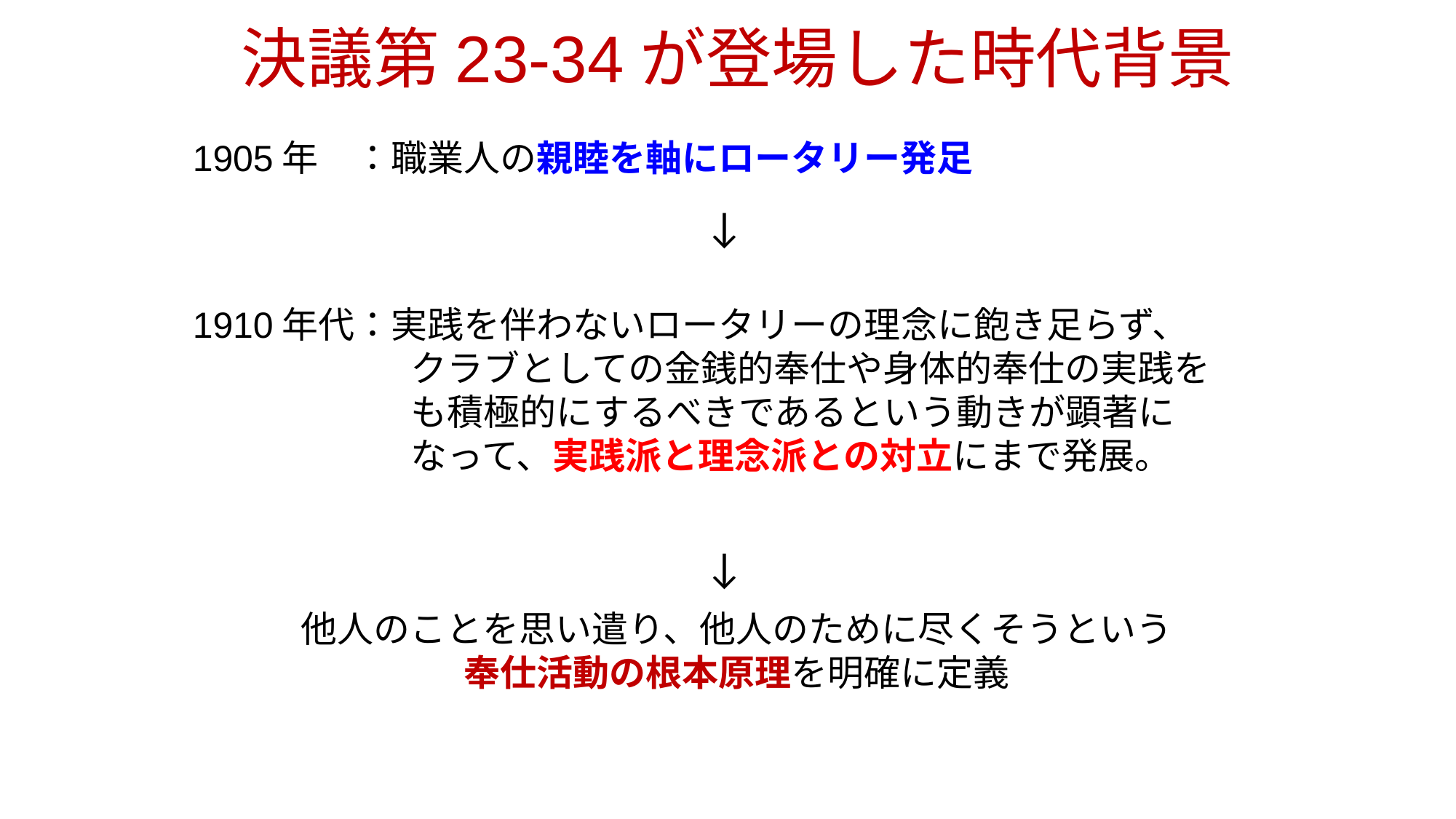

# 決議第23-34が登場した時代背景
1905年　：職業人の親睦を軸にロータリー発足
↓
1910年代：実践を伴わないロータリーの理念に飽き足らず、
　　　　　　クラブとしての金銭的奉仕や身体的奉仕の実践を
　　　　　　も積極的にするべきであるという動きが顕著に
　　　　　　なって、実践派と理念派との対立にまで発展。
↓
他人のことを思い遣り、他人のために尽くそうという
奉仕活動の根本原理を明確に定義